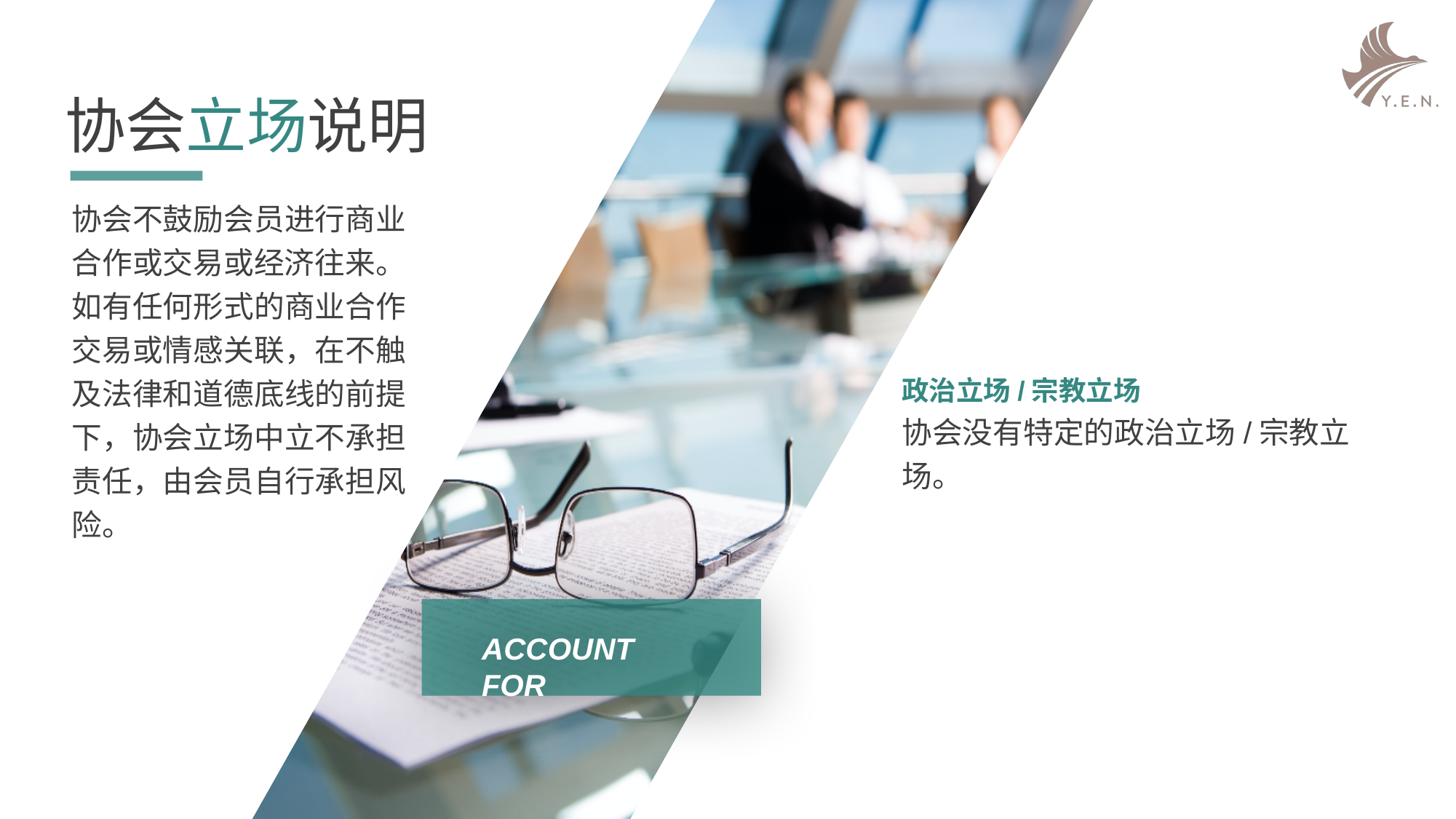

协会立场说明

协会不鼓励会员进行商业合作或交易或经济往来。如有任何形式的商业合作交易或情感关联，在不触及法律和道德底线的前提下，协会立场中立不承担责任，由会员自行承担风险。
政治立场/宗教立场
协会没有特定的政治立场/宗教立场。

ACCOUNT FOR